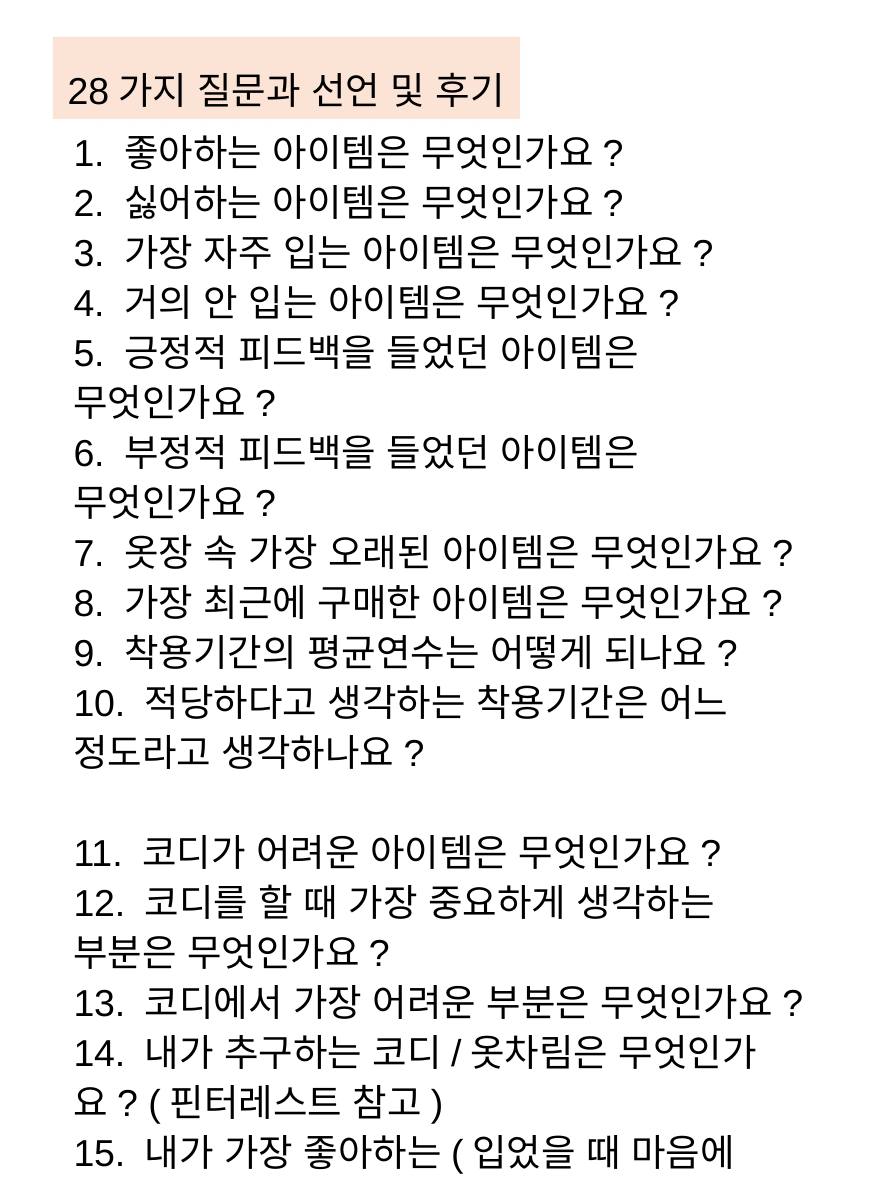

28가지 질문과 선언 및 후기
1. 좋아하는 아이템은 무엇인가요?
2. 싫어하는 아이템은 무엇인가요?
3. 가장 자주 입는 아이템은 무엇인가요?
4. 거의 안 입는 아이템은 무엇인가요?
5. 긍정적 피드백을 들었던 아이템은 무엇인가요?
6. 부정적 피드백을 들었던 아이템은 무엇인가요?
7. 옷장 속 가장 오래된 아이템은 무엇인가요?
8. 가장 최근에 구매한 아이템은 무엇인가요?
9. 착용기간의 평균연수는 어떻게 되나요?
10. 적당하다고 생각하는 착용기간은 어느 정도라고 생각하나요?
​
11. 코디가 어려운 아이템은 무엇인가요?
12. 코디를 할 때 가장 중요하게 생각하는 부분은 무엇인가요?
13. 코디에서 가장 어려운 부분은 무엇인가요?
14. 내가 추구하는 코디/옷차림은 무엇인가요? (핀터레스트 참고)
15. 내가 가장 좋아하는(입었을 때 마음에 드는) 코디는 무엇인가요?